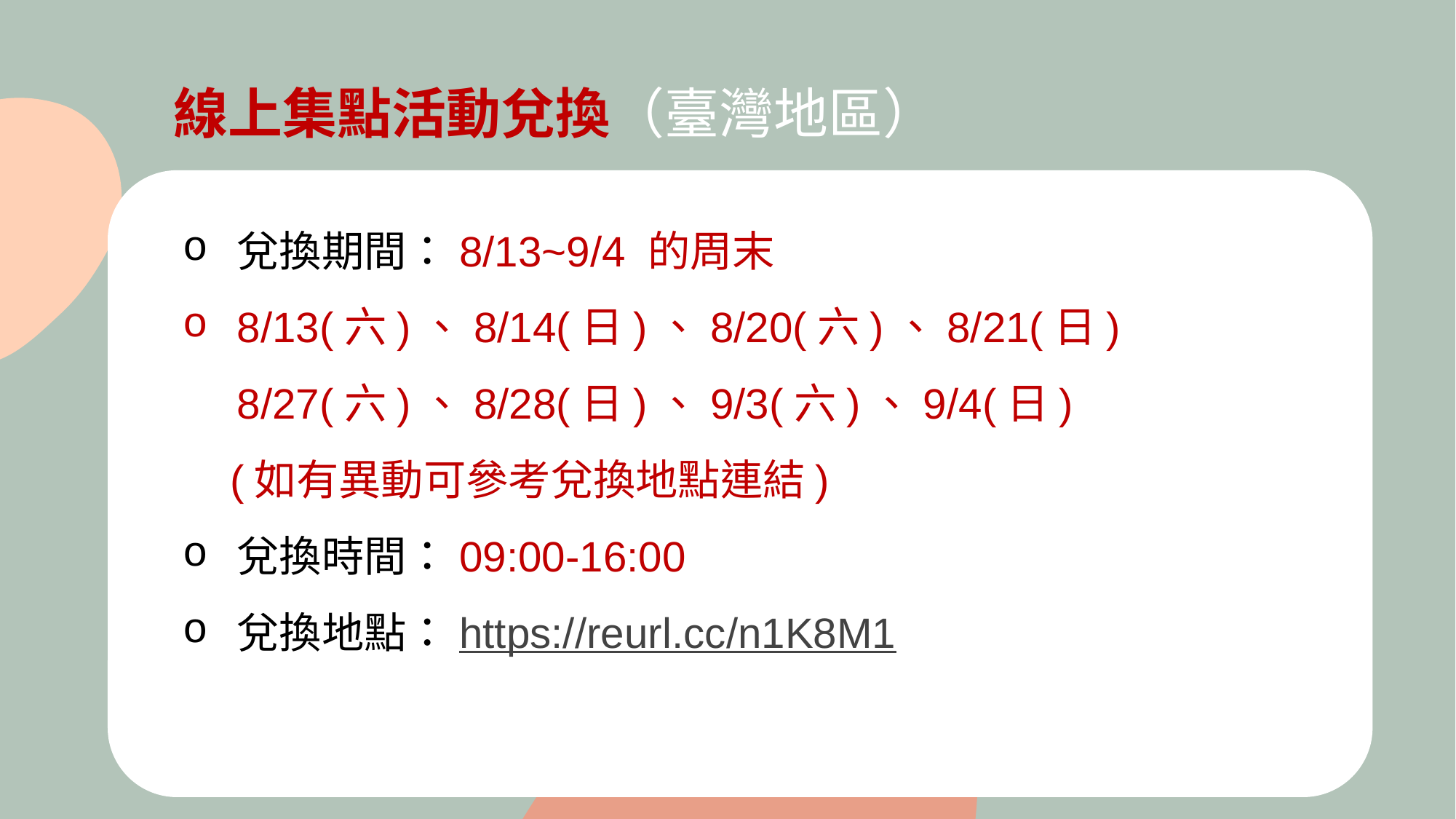

# 線上集點活動兌換（臺灣地區）

兌換期間：8/13~9/4 的周末
8/13(六)、8/14(日)、8/20(六)、8/21(日)
8/27(六)、8/28(日)、9/3(六)、9/4(日)
    (如有異動可參考兌換地點連結)
兌換時間：09:00-16:00
兌換地點：https://reurl.cc/n1K8M1